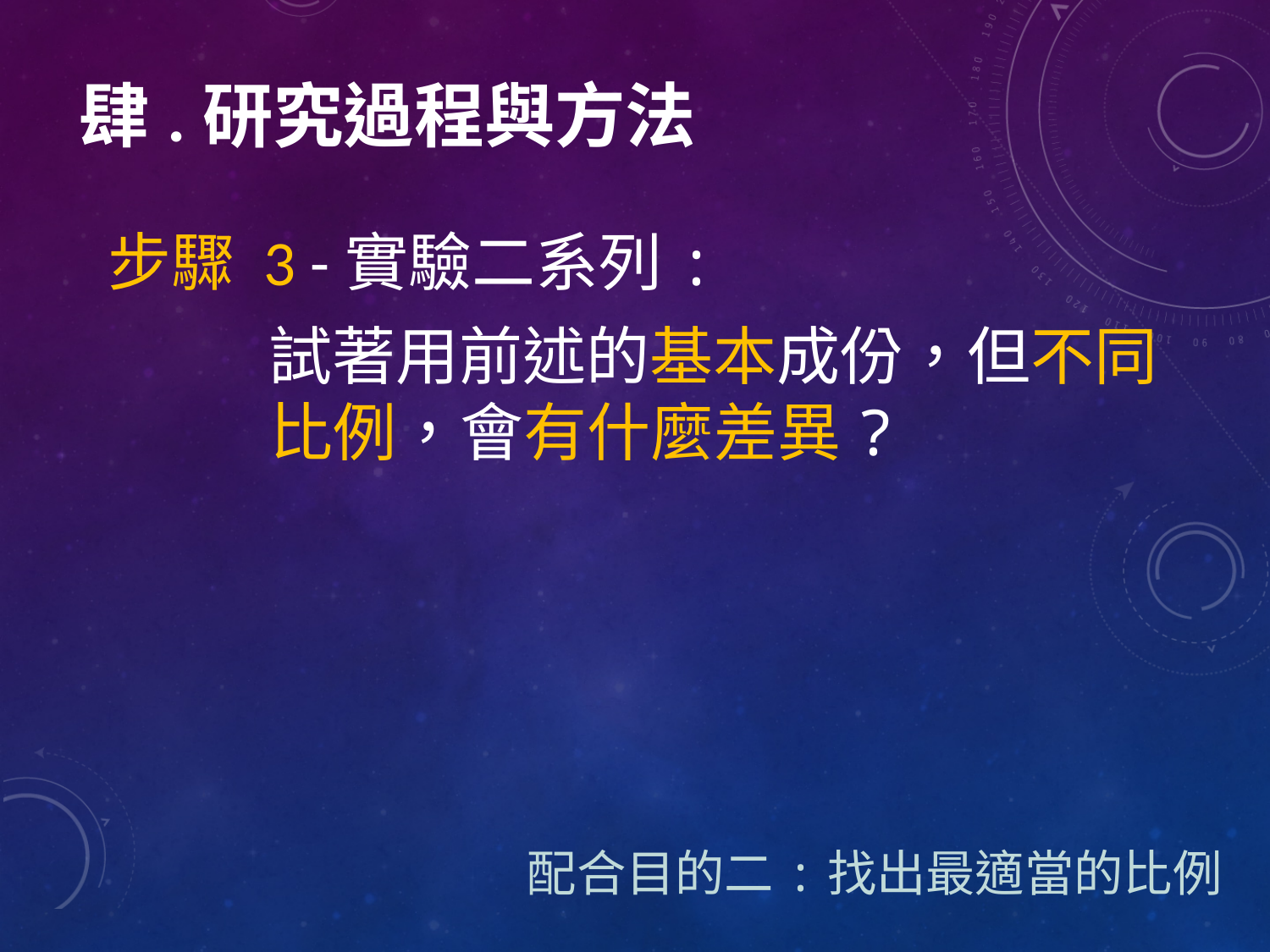

# 肆.研究過程與方法
步驟 3 -實驗二系列:
試著用前述的基本成份，但不同比例，會有什麼差異?

配合目的二:找出最適當的比例